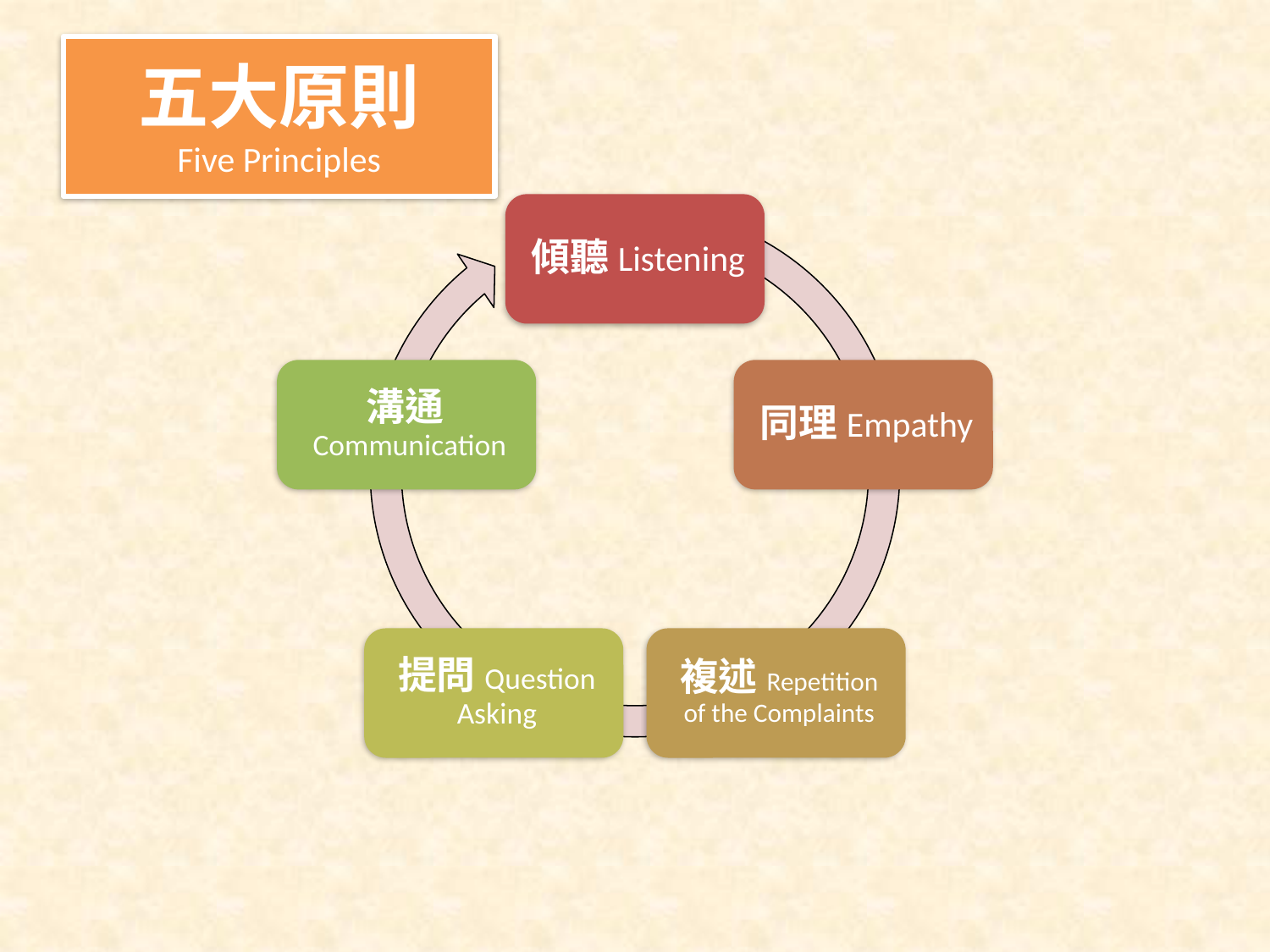

五大原則
Five Principles
#
傾聽Listening
同理Empathy
複述Repetition of the Complaints
提問Question Asking
溝通Communication